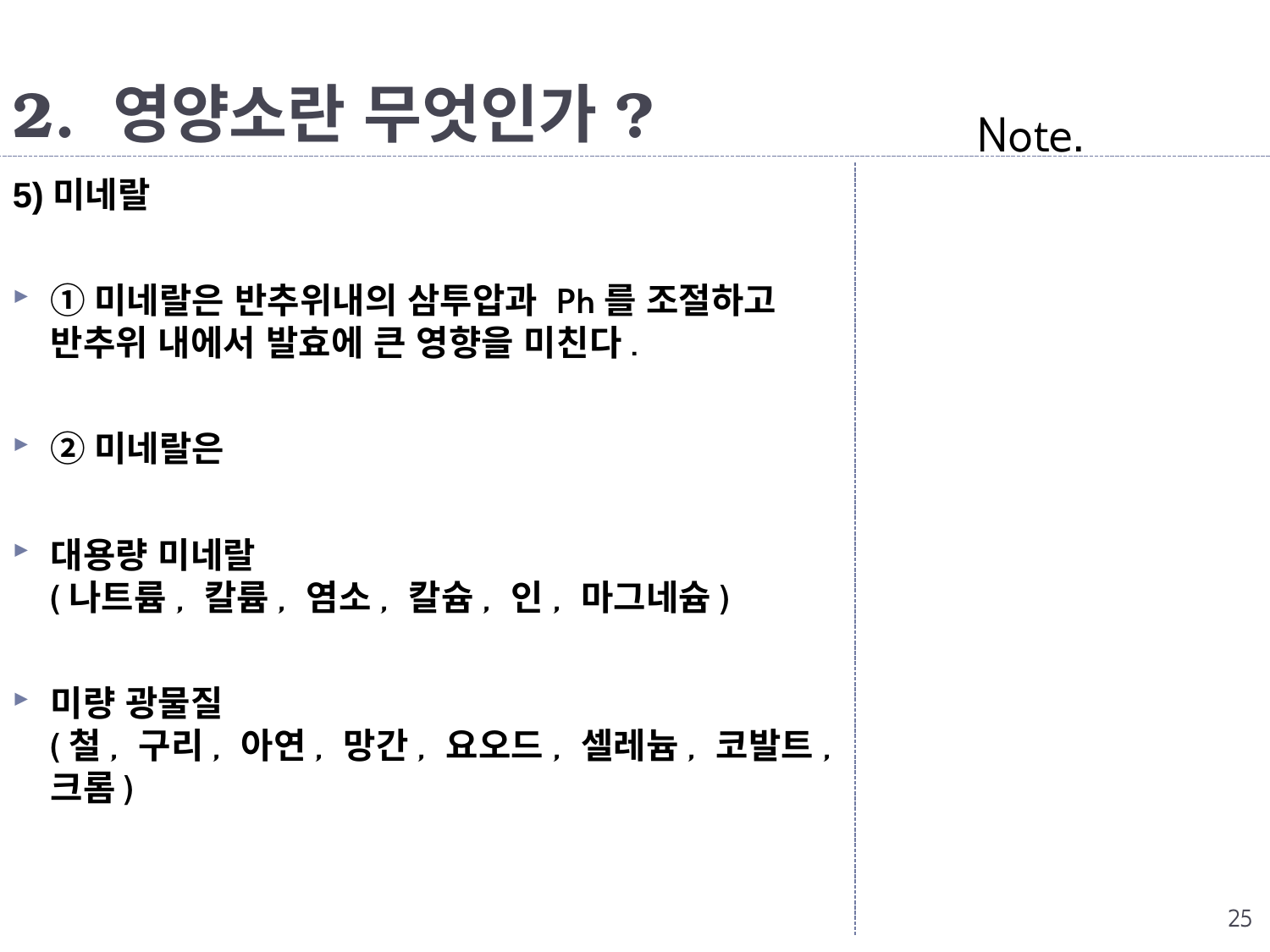

# 2. 영양소란 무엇인가?
Note.

5)미네랄

①미네랄은 반추위내의 삼투압과 Ph를 조절하고 반추위 내에서 발효에 큰 영향을 미친다.

②미네랄은

대용량 미네랄
(나트륨, 칼륨, 염소, 칼슘, 인, 마그네슘)

미량 광물질
(철, 구리, 아연, 망간, 요오드, 셀레늄, 코발트, 크롬)

25